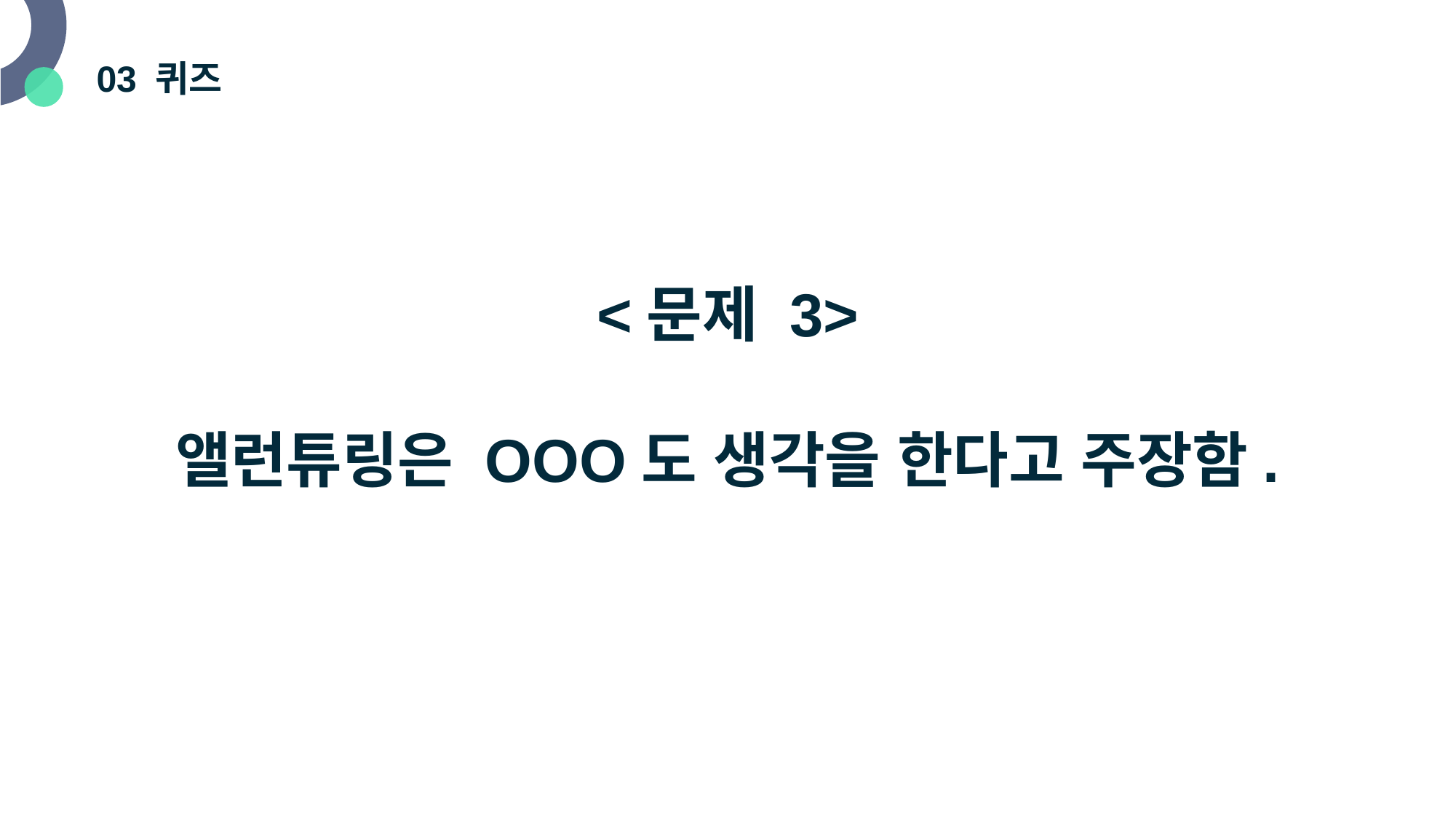

# 03 퀴즈
<문제 3>

앨런튜링은 OOO도 생각을 한다고 주장함.